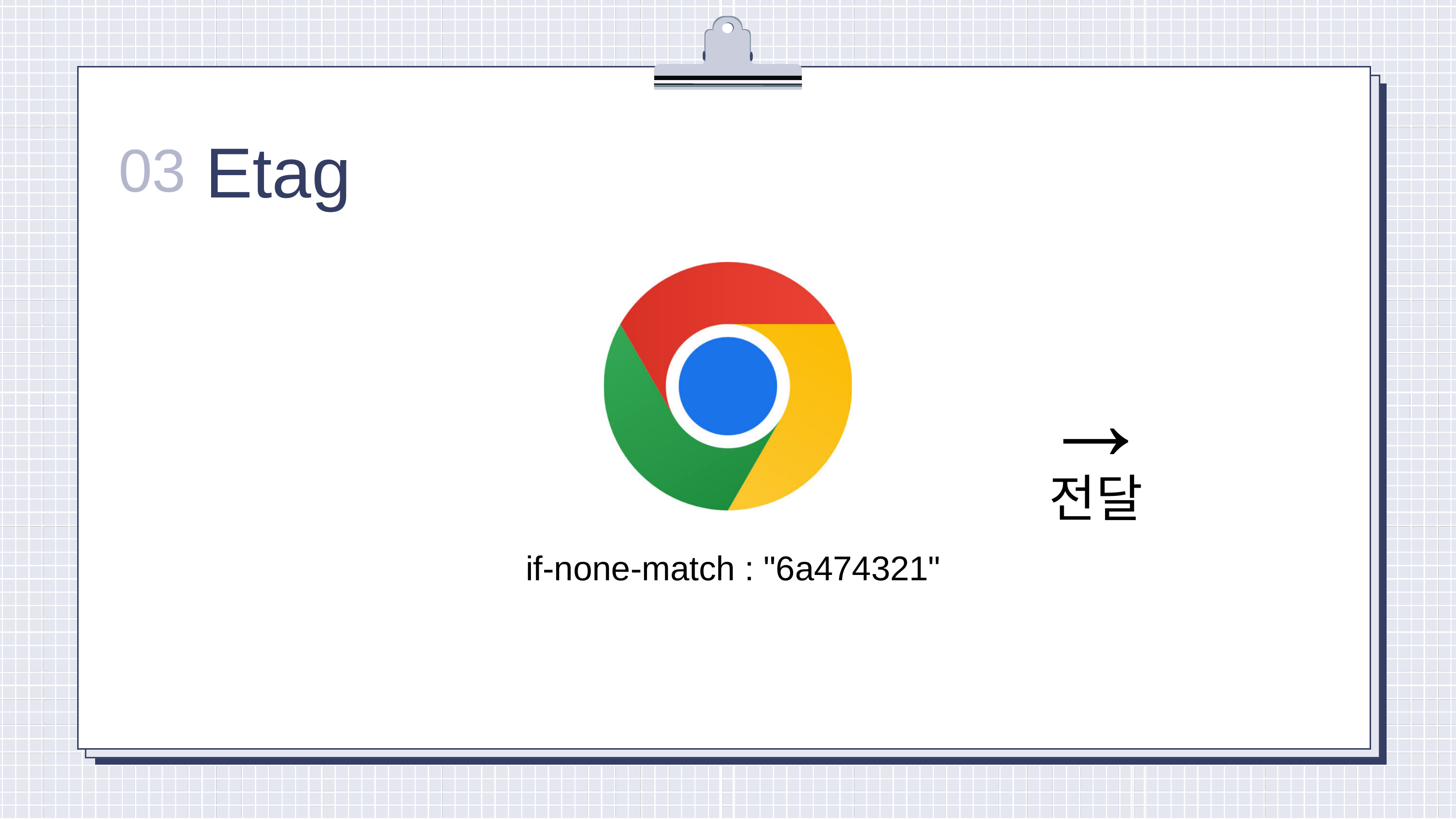

Etag
03

→
전달
if-none-match : "6a474321"